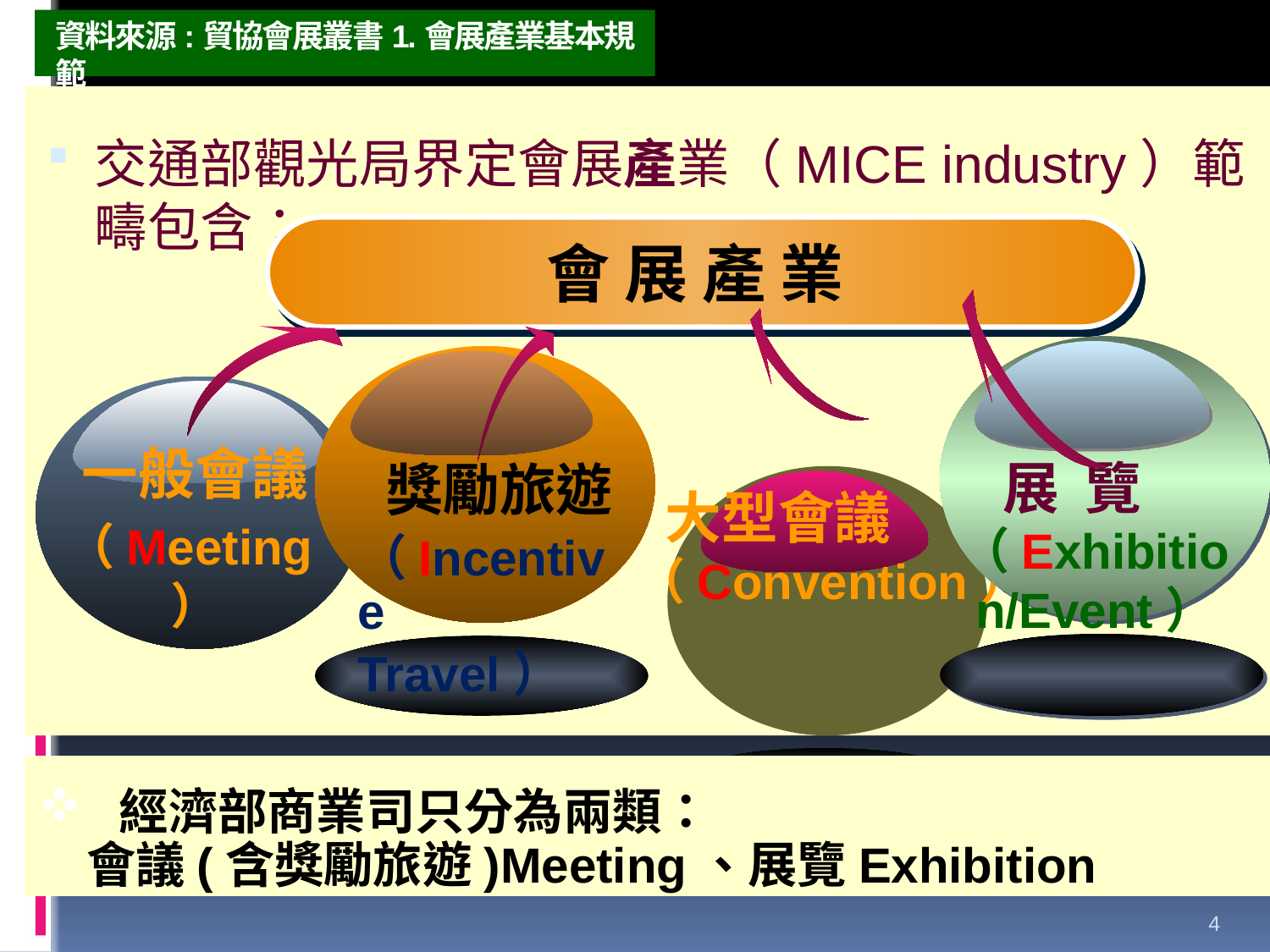

# 資料來源:貿協會展叢書1.會展產業基本規範

交通部觀光局界定會展產業（MICE industry）範疇包含：
會 展 產 業

一般會議
（Meeting）
   展  覽
（Exhibition/Event）
   獎勵旅遊
（Incentive
Travel）

   大型會議
（Convention）

  經濟部商業司只分為兩類：
　會議(含獎勵旅遊)Meeting、展覽Exhibition
4